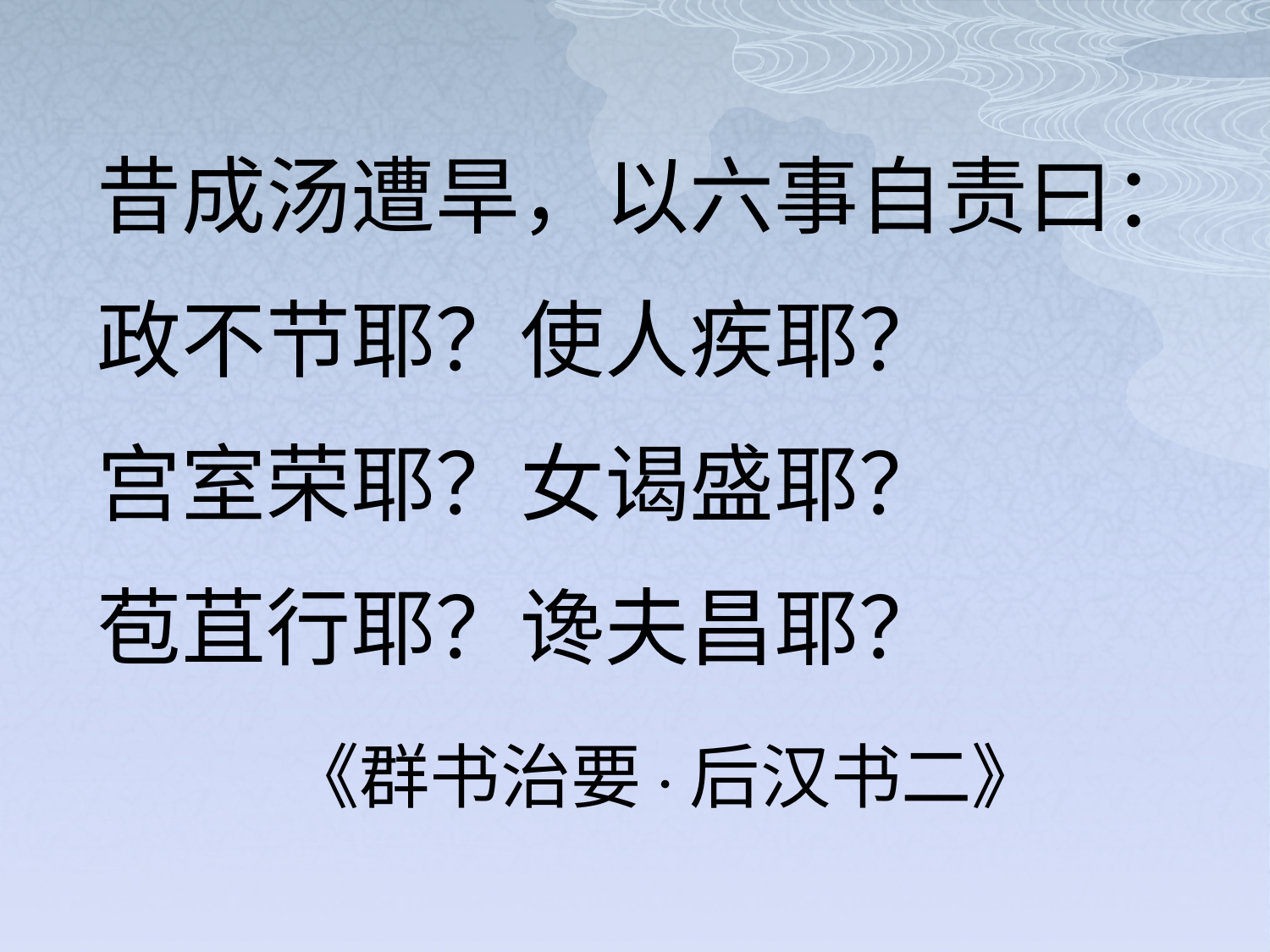

昔成汤遭旱，以六事自责曰：
政不节耶？使人疾耶？
宫室荣耶？女谒盛耶？
苞苴行耶？谗夫昌耶？
           《群书治要·后汉书二》